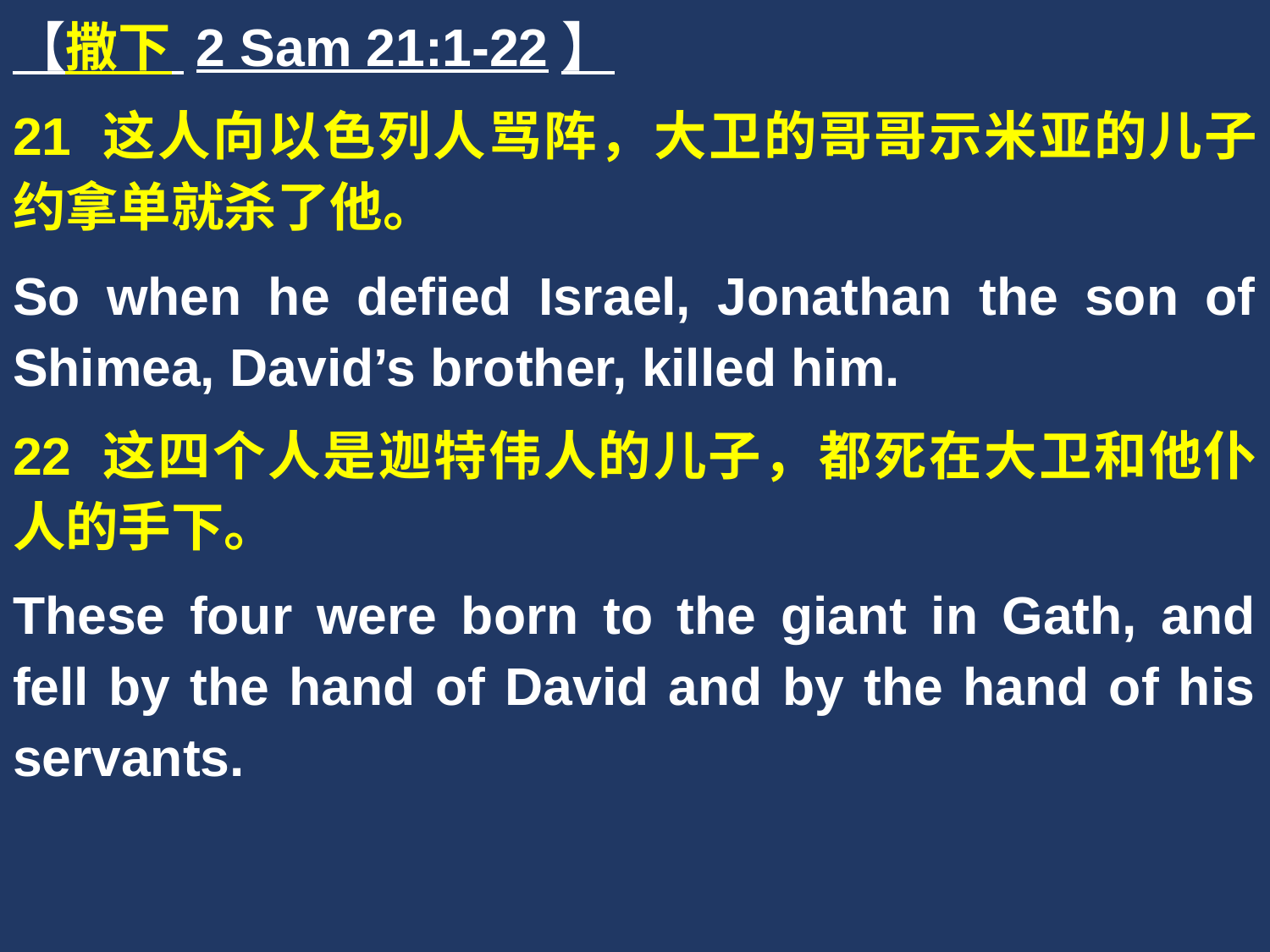

【撒下 2 Sam 21:1-22】
21 这人向以色列人骂阵，大卫的哥哥示米亚的儿子约拿单就杀了他。
So when he defied Israel, Jonathan the son of Shimea, David’s brother, killed him.
22 这四个人是迦特伟人的儿子，都死在大卫和他仆人的手下。
These four were born to the giant in Gath, and fell by the hand of David and by the hand of his servants.